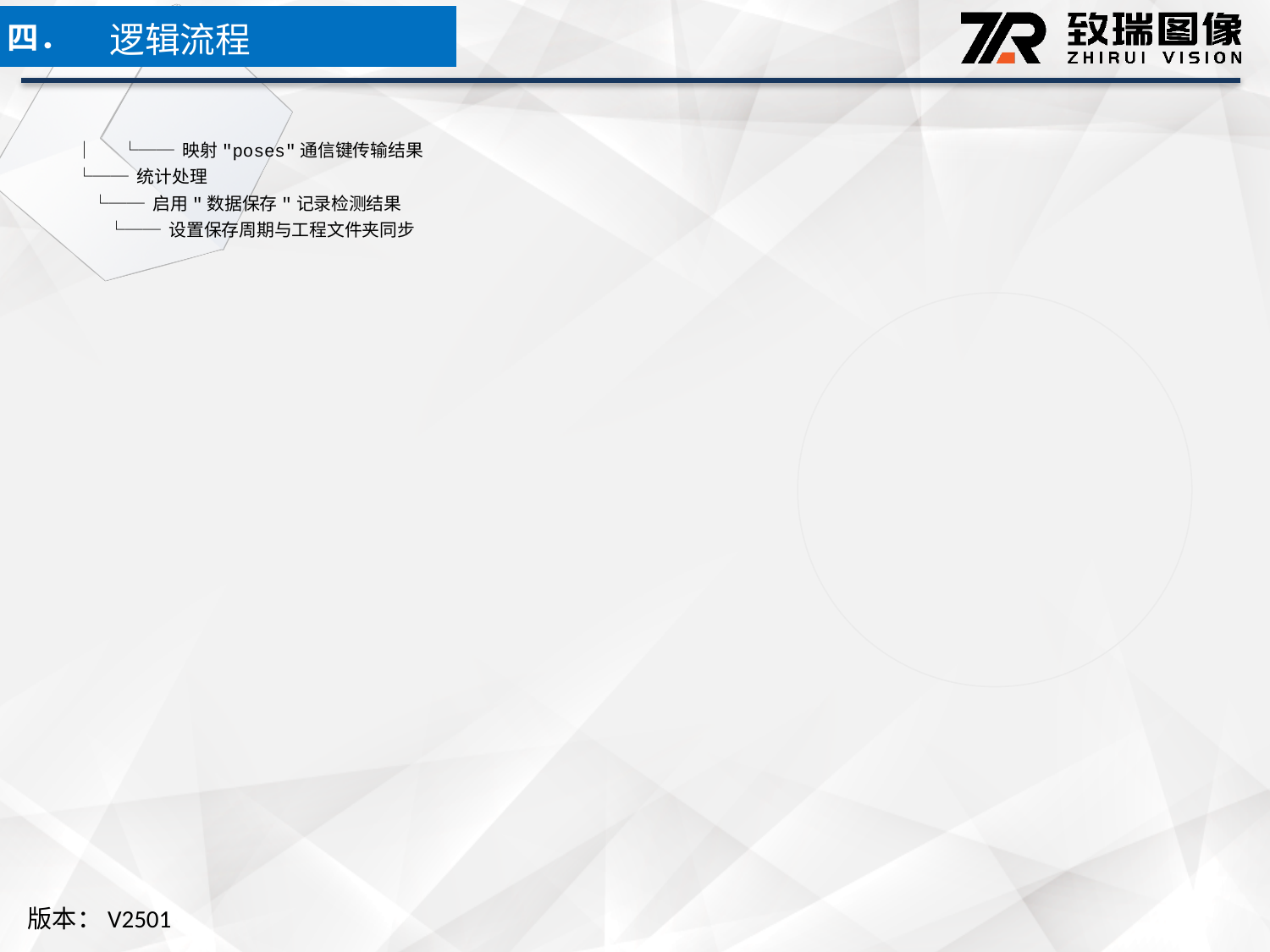

逻辑流程
四．

│       └── 映射"poses"通信键传输结果
└── 统计处理
    └── 启用"数据保存"记录检测结果
        └── 设置保存周期与工程文件夹同步